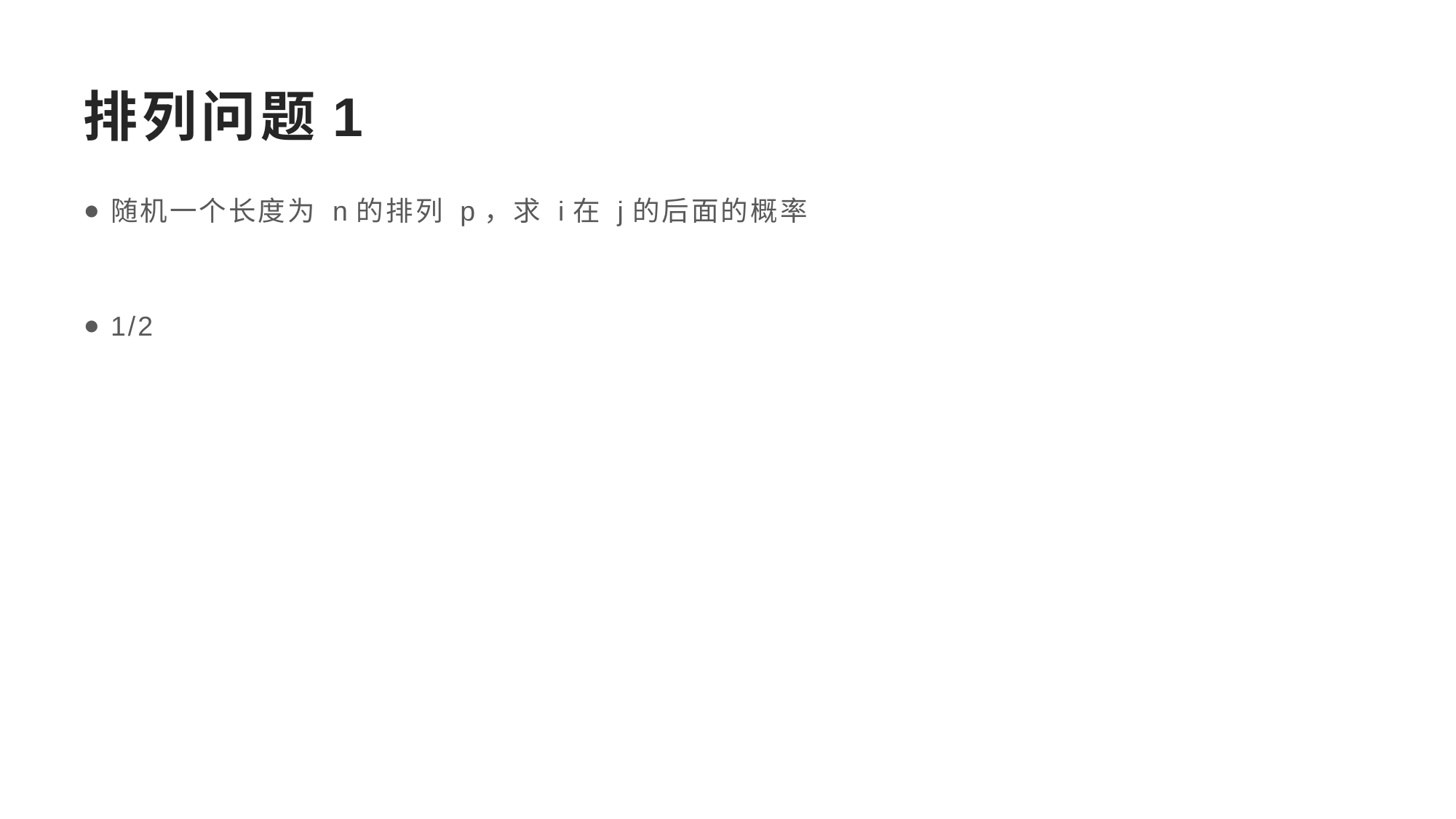

# 排列问题1
随机一个长度为 n的排列 p，求 i在 j的后面的概率

1/2